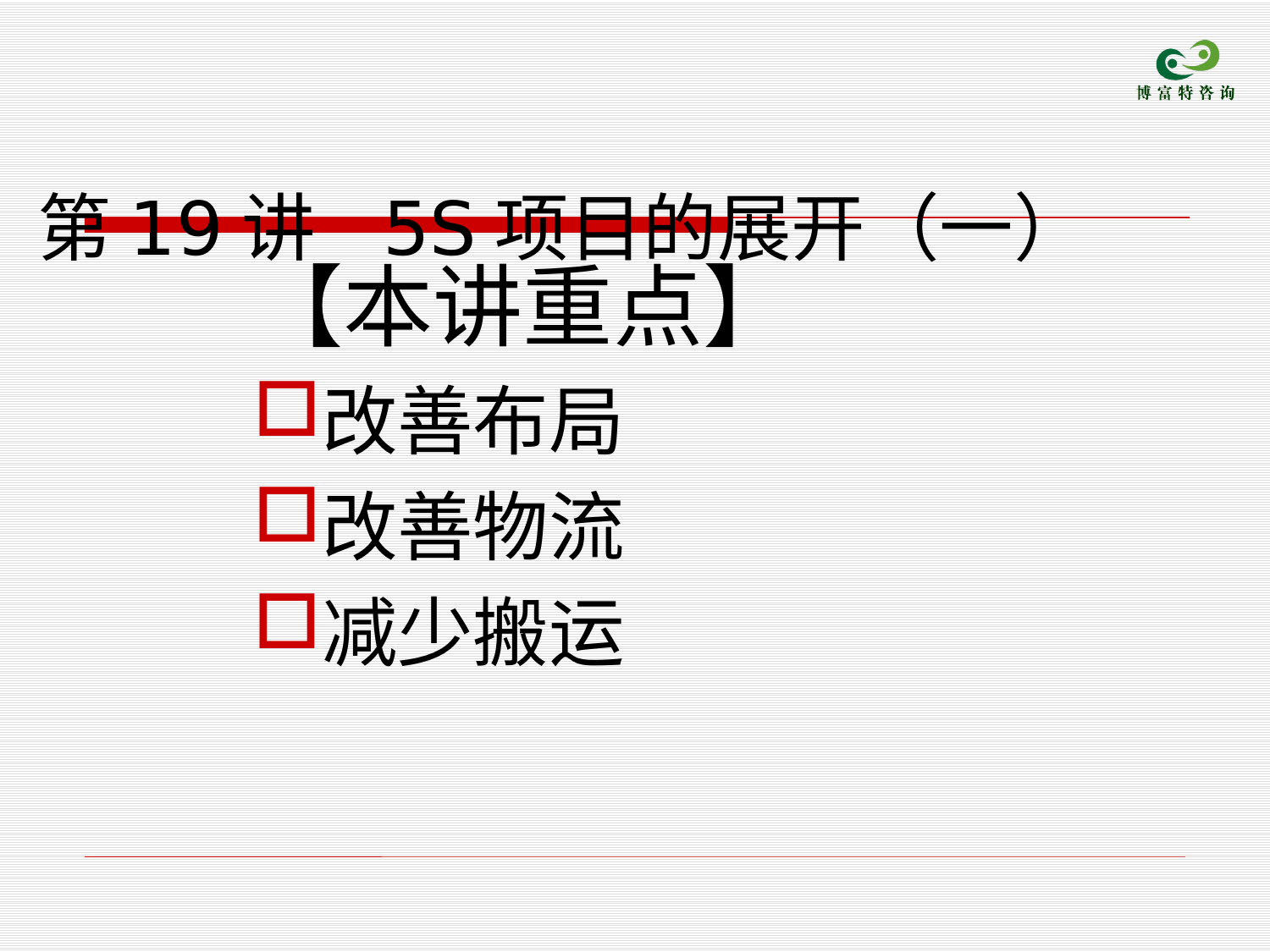

# 第19讲   5S项目的展开（一）
【本讲重点】
改善布局
改善物流
减少搬运
688